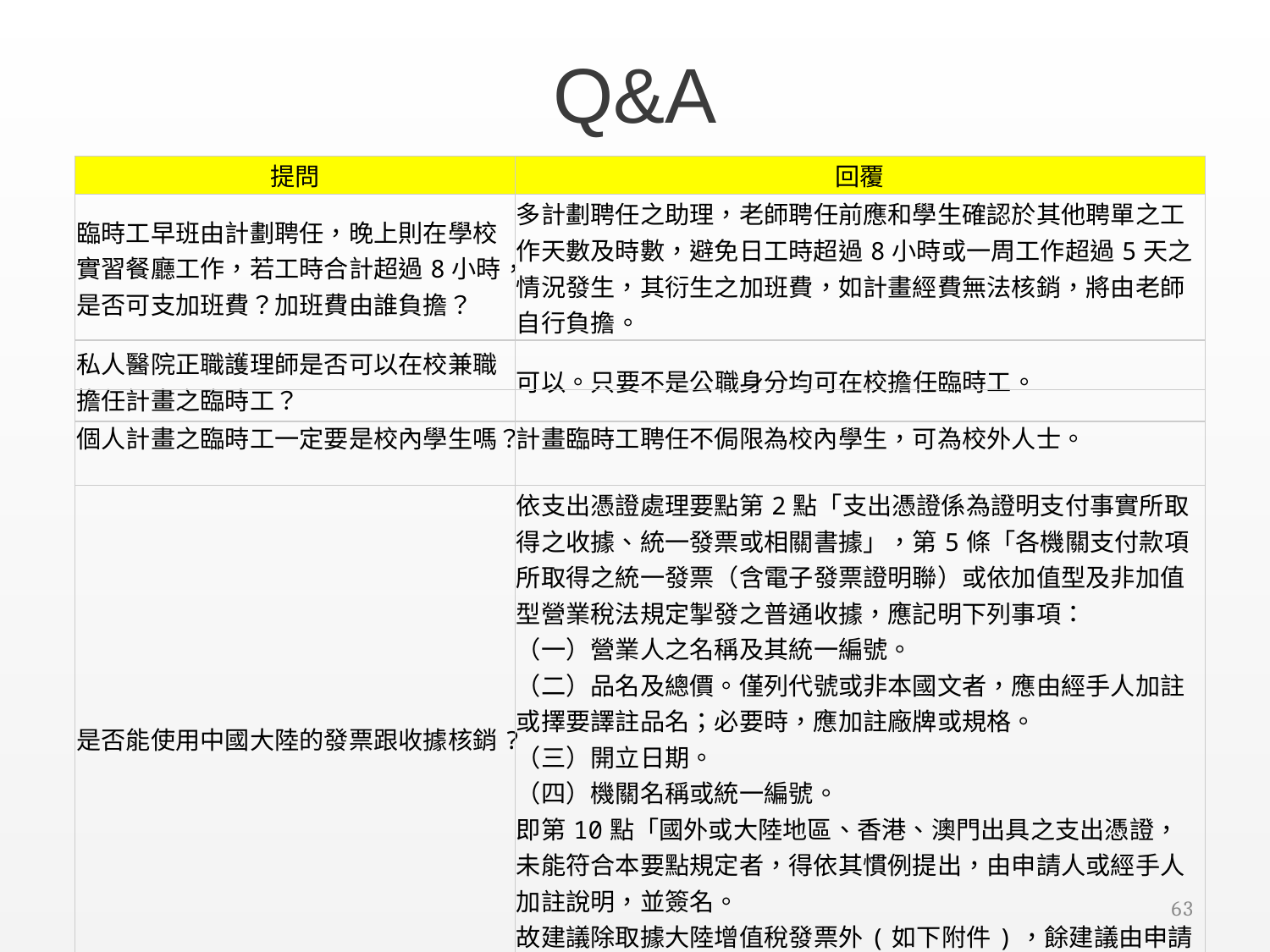

# Q&A
| 提問 | 回覆 |
| --- | --- |
| 臨時工早班由計劃聘任，晚上則在學校實習餐廳工作，若工時合計超過8小時，是否可支加班費？加班費由誰負擔？ | 多計劃聘任之助理，老師聘任前應和學生確認於其他聘單之工作天數及時數，避免日工時超過8小時或一周工作超過5天之情況發生，其衍生之加班費，如計畫經費無法核銷，將由老師自行負擔。 |
| 私人醫院正職護理師是否可以在校兼職擔任計畫之臨時工？ | 可以。只要不是公職身分均可在校擔任臨時工。 |
| 個人計畫之臨時工一定要是校內學生嗎？ | 計畫臨時工聘任不侷限為校內學生，可為校外人士。 |
| --- | --- |
| 是否能使用中國大陸的發票跟收據核銷? | 依支出憑證處理要點第2點「支出憑證係為證明支付事實所取得之收據、統一發票或相關書據」，第5條「各機關支付款項所取得之統一發票（含電子發票證明聯）或依加值型及非加值型營業稅法規定掣發之普通收據，應記明下列事項： （一）營業人之名稱及其統一編號。 （二）品名及總價。僅列代號或非本國文者，應由經手人加註或擇要譯註品名；必要時，應加註廠牌或規格。 （三）開立日期。 （四）機關名稱或統一編號。 即第10點「國外或大陸地區、香港、澳門出具之支出憑證，未能符合本要點規定者，得依其慣例提出，由申請人或經手人加註說明，並簽名。 故建議除取據大陸增值稅發票外(如下附件)，餘建議由申請人或經手人加註說明並簽名。 |
| --- | --- |
63